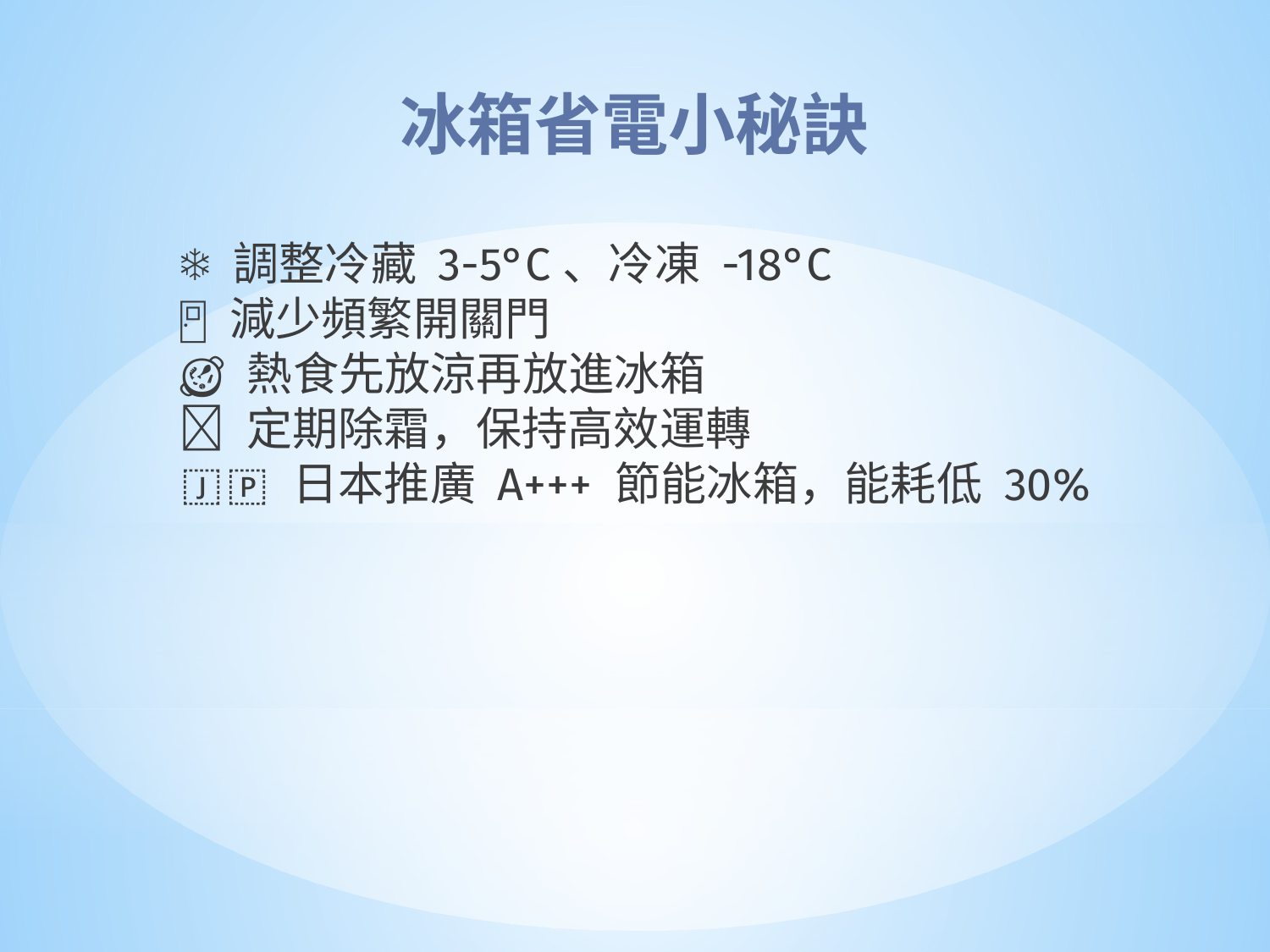

冰箱省電小秘訣

❄️ 調整冷藏 3-5°C、冷凍 -18°C
🚪 減少頻繁開關門
🥘 熱食先放涼再放進冰箱
🧊 定期除霜，保持高效運轉
🇯🇵 日本推廣 A+++ 節能冰箱，能耗低 30%
#